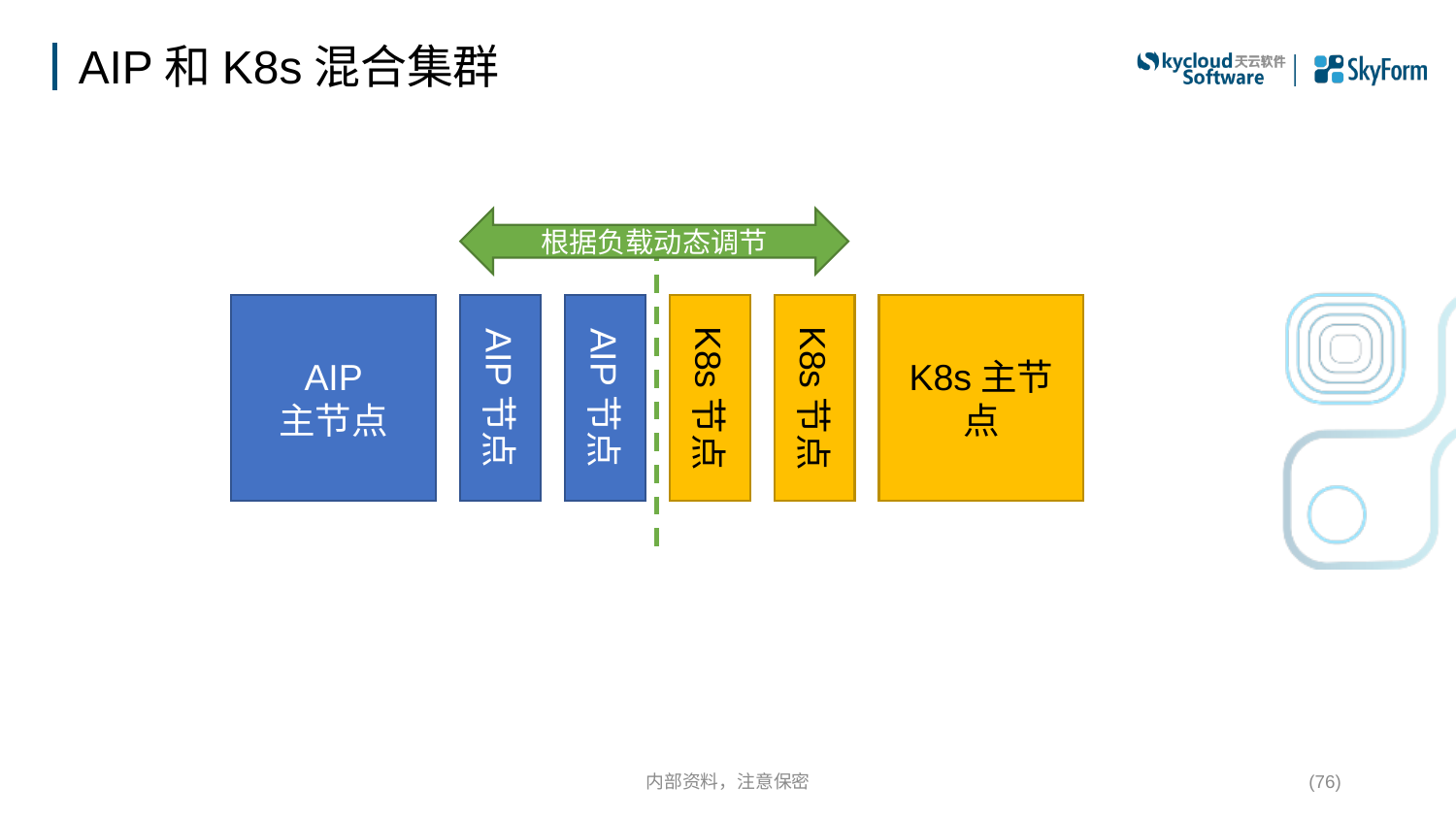

# AIP和K8s混合集群
根据负载动态调节
AIP
主节点
AIP节点
AIP节点
K8s节点
K8s节点
K8s主节点
内部资料，注意保密
(76)